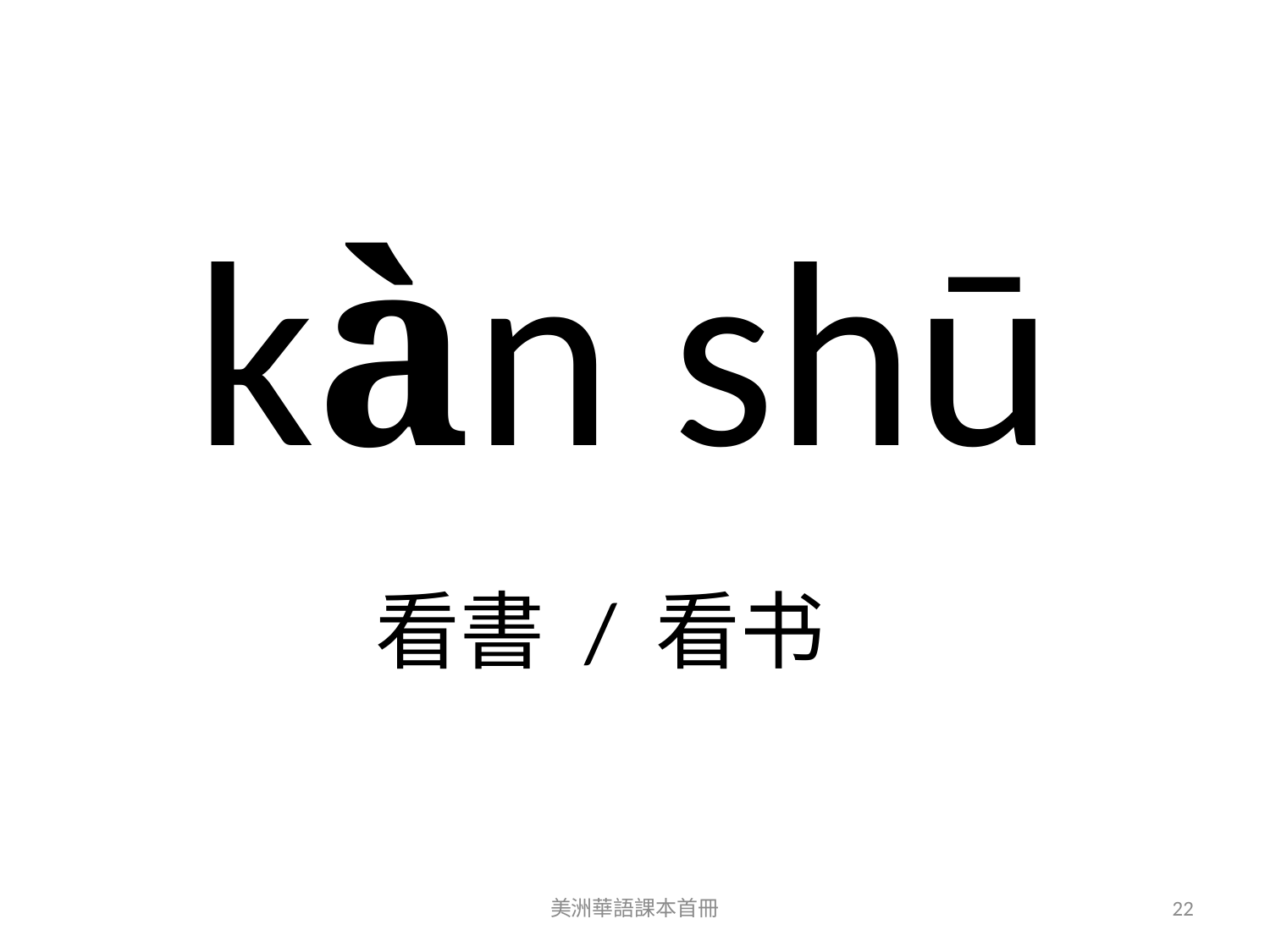

kàn shū
看書 / 看书
美洲華語課本首冊
22